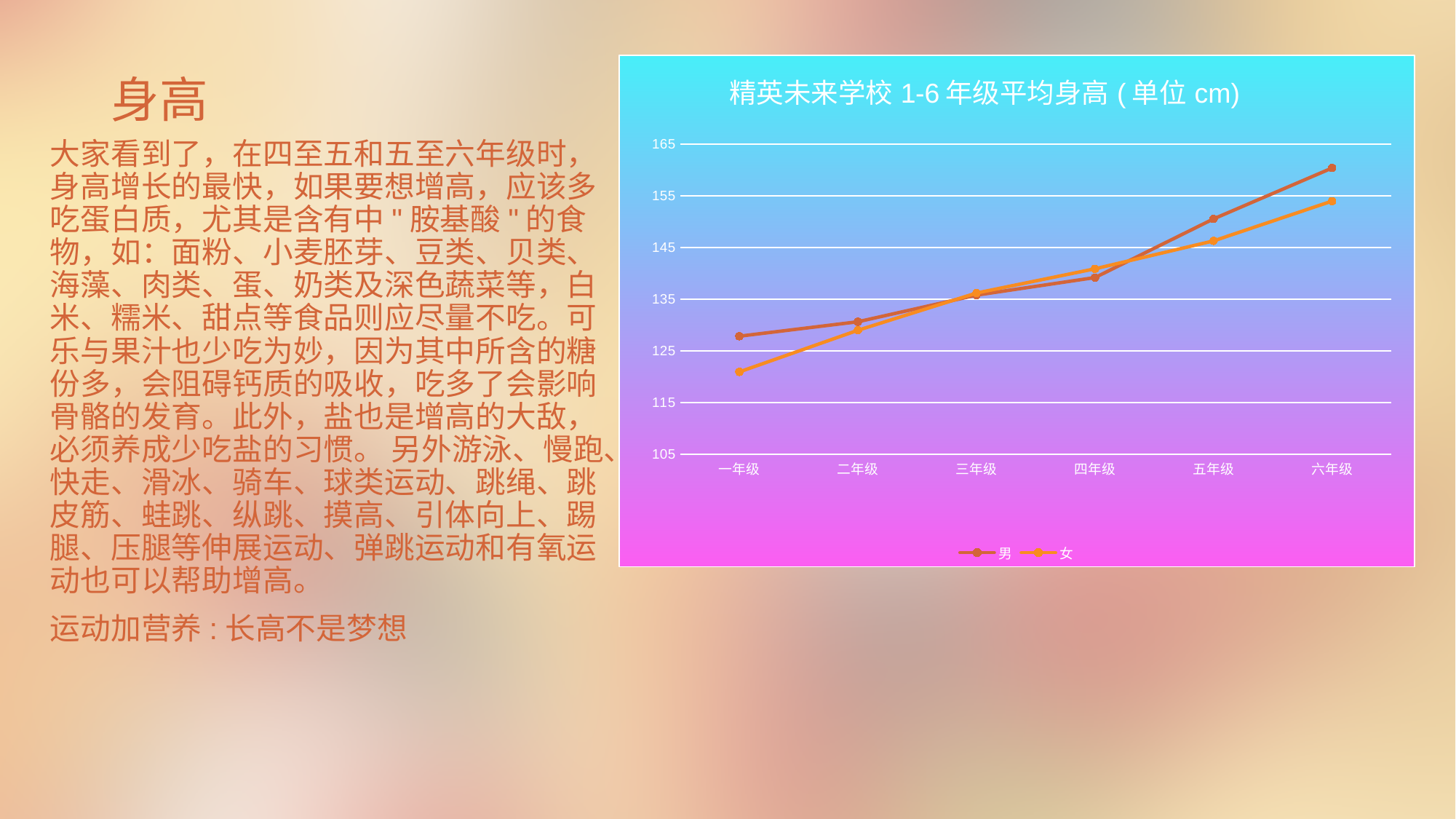

# 身高

### Chart: 精英未来学校1-6年级平均身高(单位cm)

| Category | 男 | 女 |
|---|---|---|
| 一年级 | 127.85 | 120.95 |
| 二年级 | 130.65 | 129.0 |
| 三年级 | 135.8 | 136.2 |
| 四年级 | 139.2 | 140.9 |
| 五年级 | 150.55 | 146.3 |
| 六年级 | 160.4 | 154.0 |
大家看到了，在四至五和五至六年级时，身高增长的最快，如果要想增高，应该多吃蛋白质，尤其是含有中"胺基酸"的食物，如：面粉、小麦胚芽、豆类、贝类、海藻、肉类、蛋、奶类及深色蔬菜等，白米、糯米、甜点等食品则应尽量不吃。可乐与果汁也少吃为妙，因为其中所含的糖份多，会阻碍钙质的吸收，吃多了会影响骨骼的发育。此外，盐也是增高的大敌，必须养成少吃盐的习惯。 另外游泳、慢跑、快走、滑冰、骑车、球类运动、跳绳、跳皮筋、蛙跳、纵跳、摸高、引体向上、踢腿、压腿等伸展运动、弹跳运动和有氧运动也可以帮助增高。
运动加营养:长高不是梦想